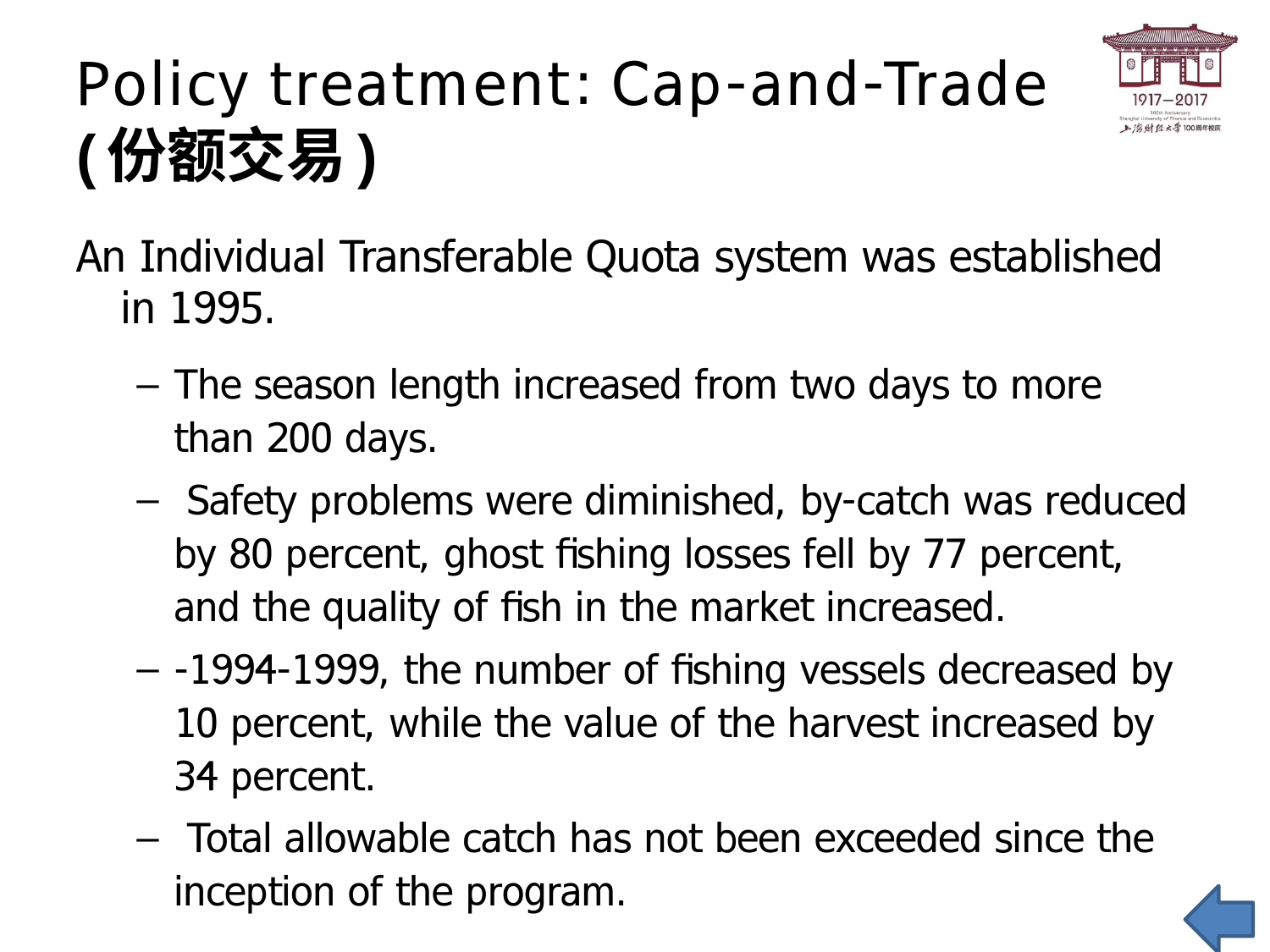

# Policy treatment: Cap-and-Trade (份额交易)
An Individual Transferable Quota system was established in 1995.
The season length increased from two days to more than 200 days.
 Safety problems were diminished, by-catch was reduced by 80 percent, ghost fishing losses fell by 77 percent, and the quality of fish in the market increased.
-1994-1999, the number of fishing vessels decreased by 10 percent, while the value of the harvest increased by 34 percent.
 Total allowable catch has not been exceeded since the inception of the program.